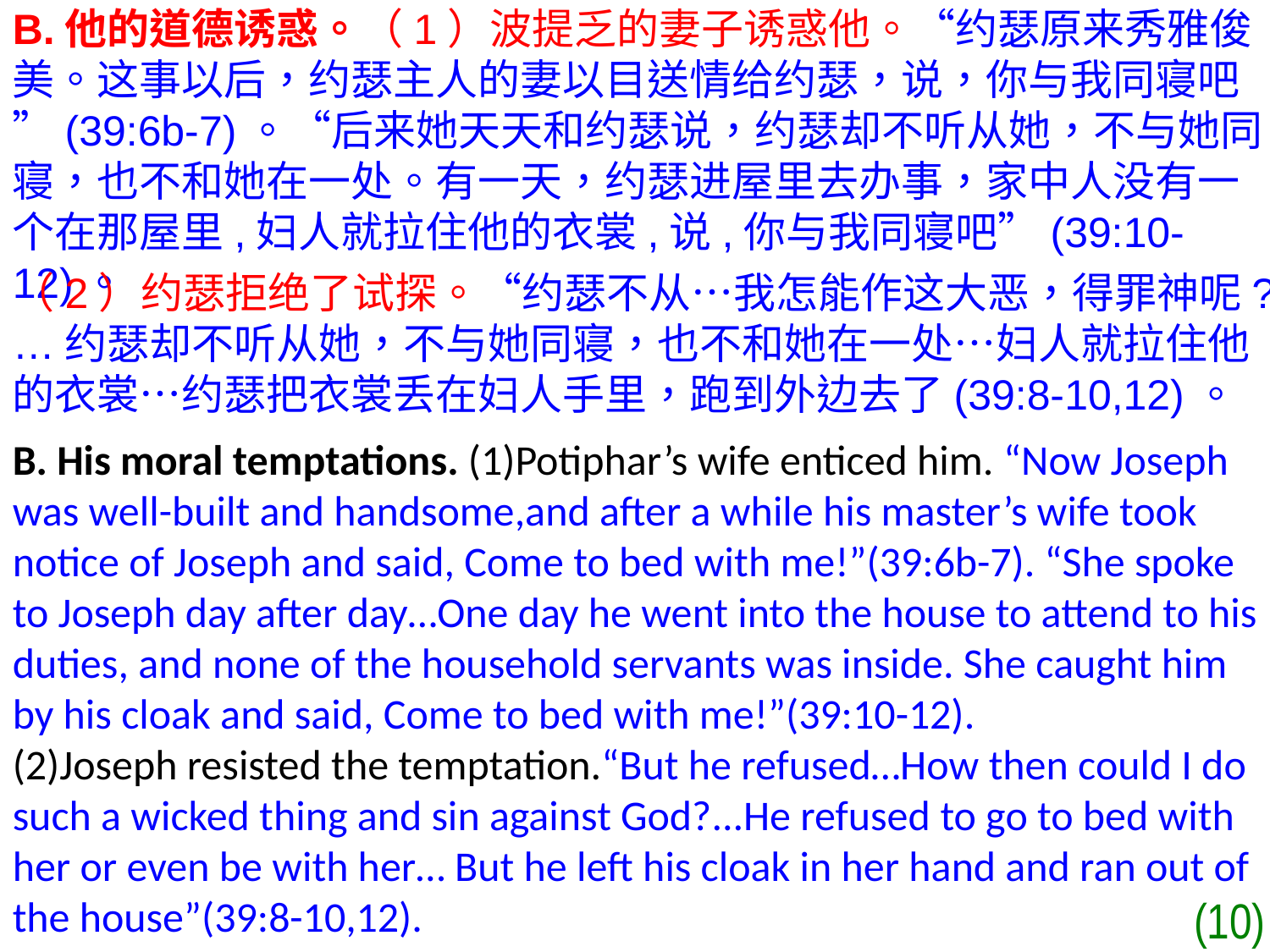

B.他的道德诱惑。（1）波提乏的妻子诱惑他。“约瑟原来秀雅俊美。这事以后，约瑟主人的妻以目送情给约瑟，说，你与我同寝吧”(39:6b-7)。“后来她天天和约瑟说，约瑟却不听从她，不与她同寝，也不和她在一处。有一天，约瑟进屋里去办事，家中人没有一个在那屋里,妇人就拉住他的衣裳,说,你与我同寝吧”(39:10-12)。
（2）约瑟拒绝了试探。“约瑟不从…我怎能作这大恶，得罪神呢?…约瑟却不听从她，不与她同寝，也不和她在一处…妇人就拉住他的衣裳…约瑟把衣裳丢在妇人手里，跑到外边去了(39:8-10,12)。
B. His moral temptations. (1)Potiphar’s wife enticed him. “Now Joseph was well-built and handsome,and after a while his master’s wife took notice of Joseph and said, Come to bed with me!”(39:6b-7). “She spoke to Joseph day after day…One day he went into the house to attend to his duties, and none of the household servants was inside. She caught him by his cloak and said, Come to bed with me!”(39:10-12).
(2)Joseph resisted the temptation.“But he refused…How then could I do such a wicked thing and sin against God?...He refused to go to bed with her or even be with her… But he left his cloak in her hand and ran out of the house”(39:8-10,12).
(10)